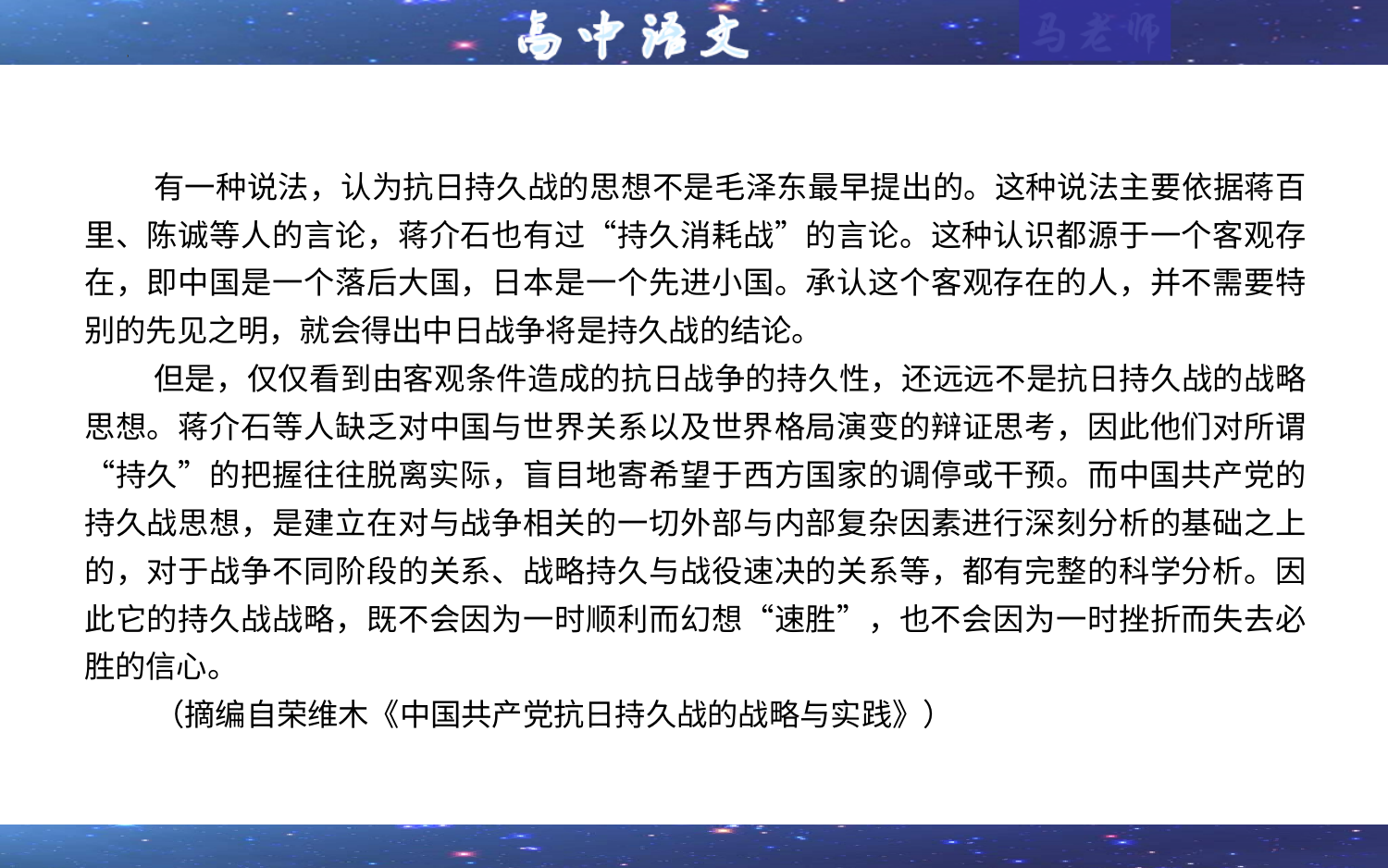

有一种说法，认为抗日持久战的思想不是毛泽东最早提出的。这种说法主要依据蒋百里、陈诚等人的言论，蒋介石也有过“持久消耗战”的言论。这种认识都源于一个客观存在，即中国是一个落后大国，日本是一个先进小国。承认这个客观存在的人，并不需要特别的先见之明，就会得出中日战争将是持久战的结论。
但是，仅仅看到由客观条件造成的抗日战争的持久性，还远远不是抗日持久战的战略思想。蒋介石等人缺乏对中国与世界关系以及世界格局演变的辩证思考，因此他们对所谓“持久”的把握往往脱离实际，盲目地寄希望于西方国家的调停或干预。而中国共产党的持久战思想，是建立在对与战争相关的一切外部与内部复杂因素进行深刻分析的基础之上的，对于战争不同阶段的关系、战略持久与战役速决的关系等，都有完整的科学分析。因此它的持久战战略，既不会因为一时顺利而幻想“速胜”，也不会因为一时挫折而失去必胜的信心。
（摘编自荣维木《中国共产党抗日持久战的战略与实践》）